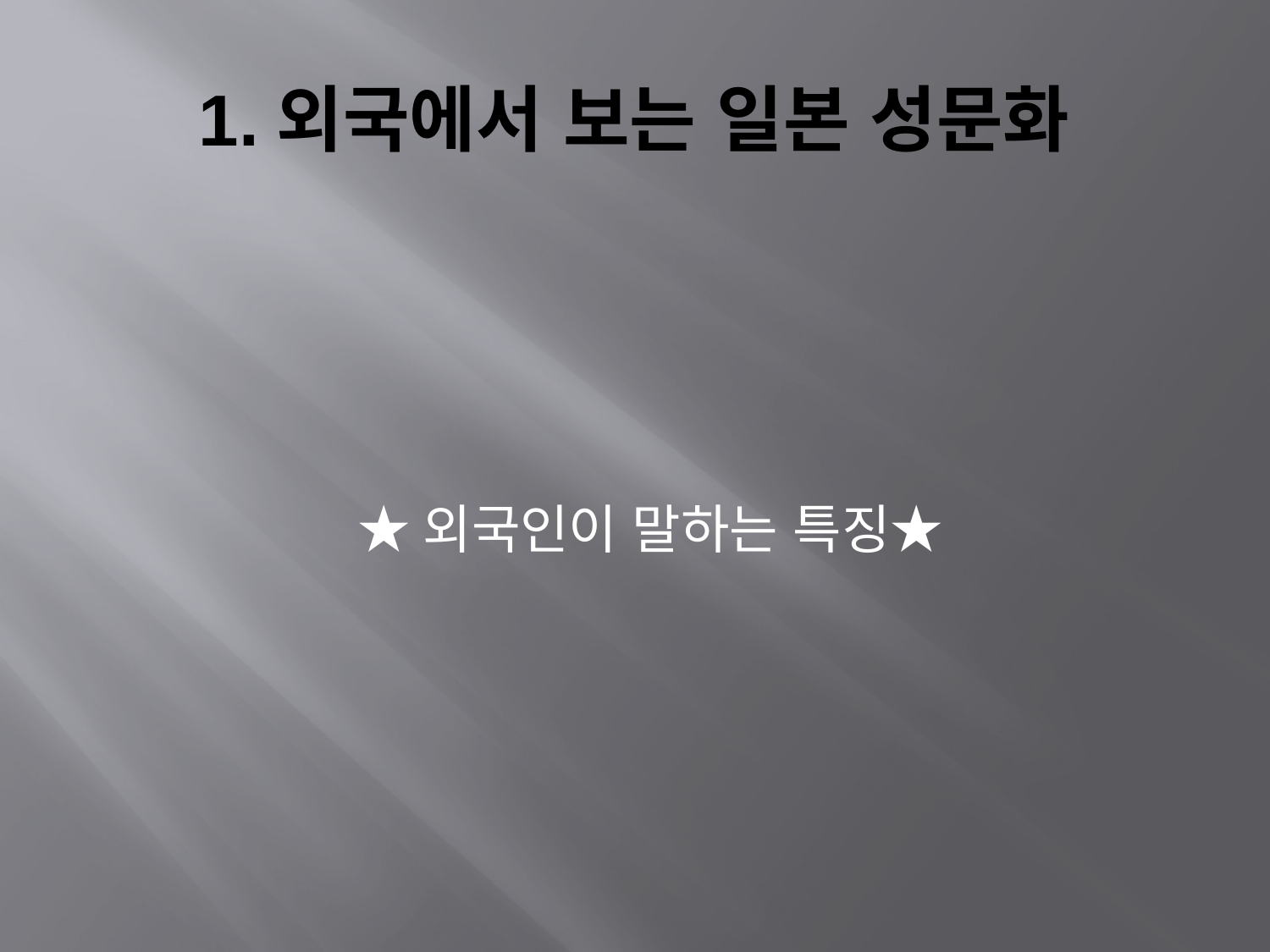

# 1.외국에서 보는 일본 성문화

★외국인이 말하는 특징★